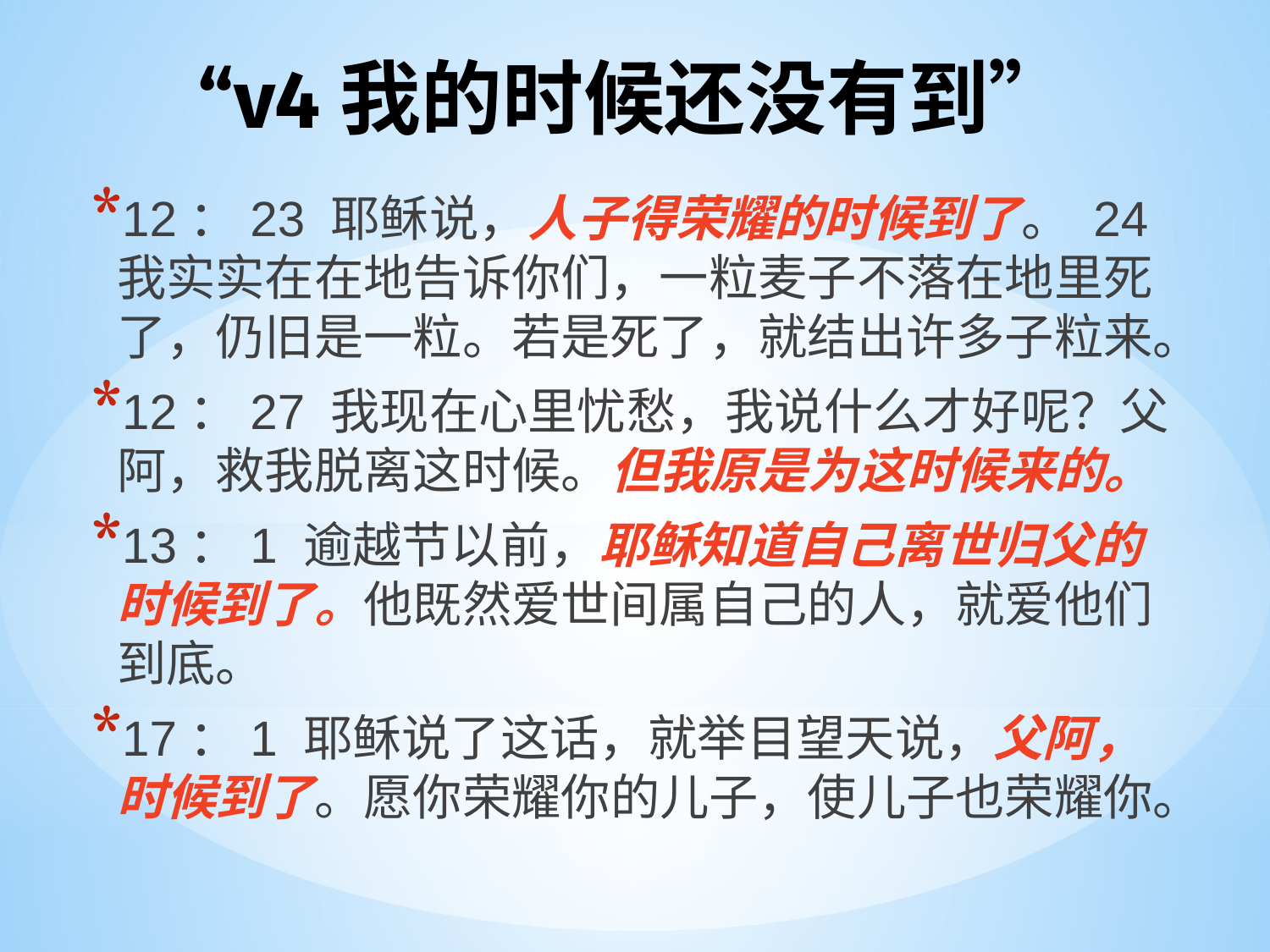

# “v4我的时候还没有到”
12：23 耶稣说，人子得荣耀的时候到了。 24 我实实在在地告诉你们，一粒麦子不落在地里死了，仍旧是一粒。若是死了，就结出许多子粒来。
12：27 我现在心里忧愁，我说什么才好呢？父阿，救我脱离这时候。但我原是为这时候来的。
13：1 逾越节以前，耶稣知道自己离世归父的时候到了。他既然爱世间属自己的人，就爱他们到底。
17：1 耶稣说了这话，就举目望天说，父阿，时候到了。愿你荣耀你的儿子，使儿子也荣耀你。